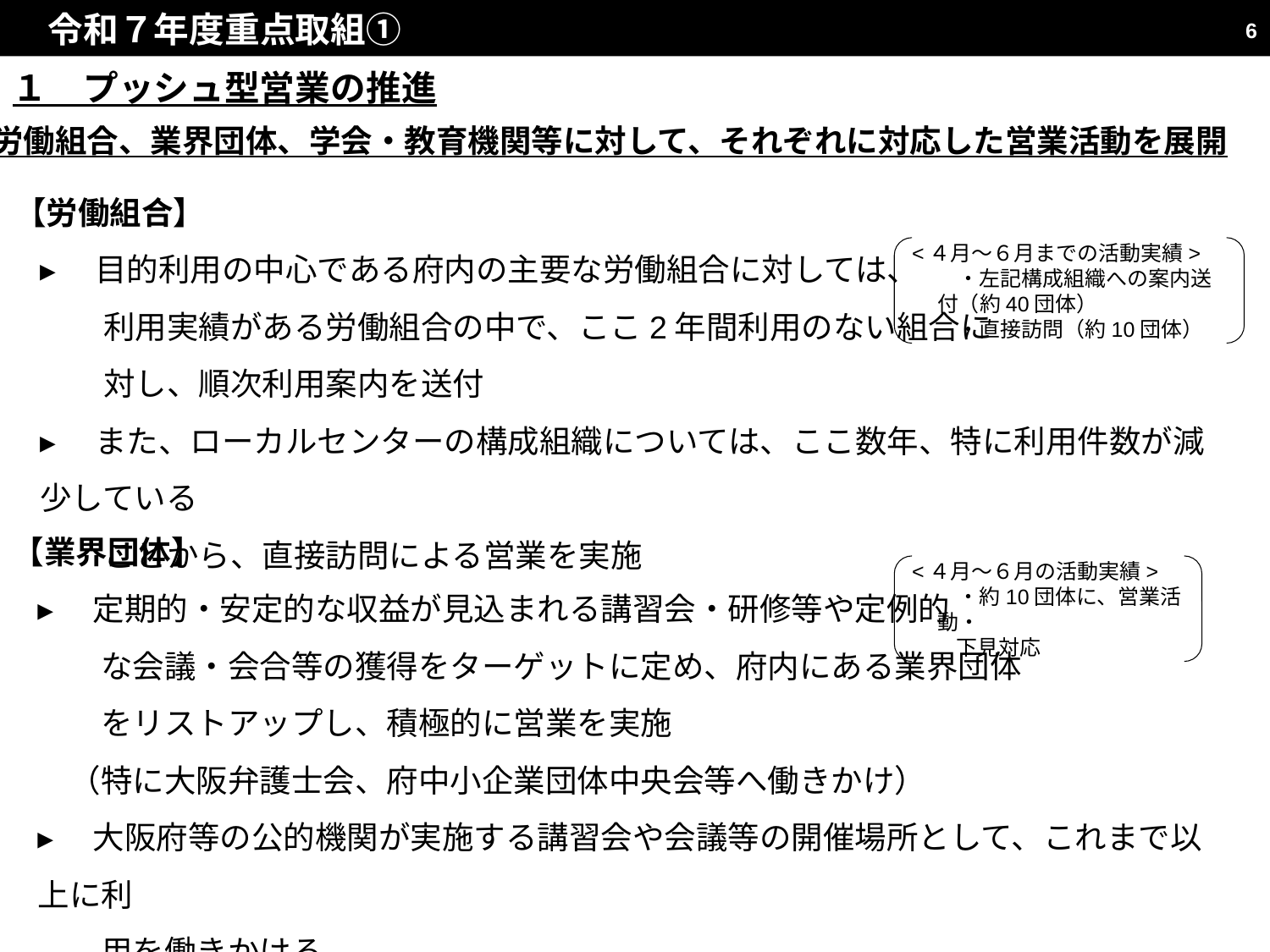

令和７年度重点取組①
6
１　プッシュ型営業の推進
労働組合、業界団体、学会・教育機関等に対して、それぞれに対応した営業活動を展開
【労働組合】
▸　目的利用の中心である府内の主要な労働組合に対しては、
　　利用実績がある労働組合の中で、ここ2年間利用のない組合に
　　対し、順次利用案内を送付
▸　また、ローカルセンターの構成組織については、ここ数年、特に利用件数が減少している
　　ことから、直接訪問による営業を実施
<４月～６月までの活動実績>
　・左記構成組織への案内送付（約40団体）
　・直接訪問（約10団体）
【業界団体】
▸　定期的・安定的な収益が見込まれる講習会・研修等や定例的
　　な会議・会合等の獲得をターゲットに定め、府内にある業界団体
　　をリストアップし、積極的に営業を実施
　（特に大阪弁護士会、府中小企業団体中央会等へ働きかけ）
▸　大阪府等の公的機関が実施する講習会や会議等の開催場所として、これまで以上に利
　　用を働きかける
<４月～６月の活動実績>
　・約10団体に、営業活動・
   下見対応